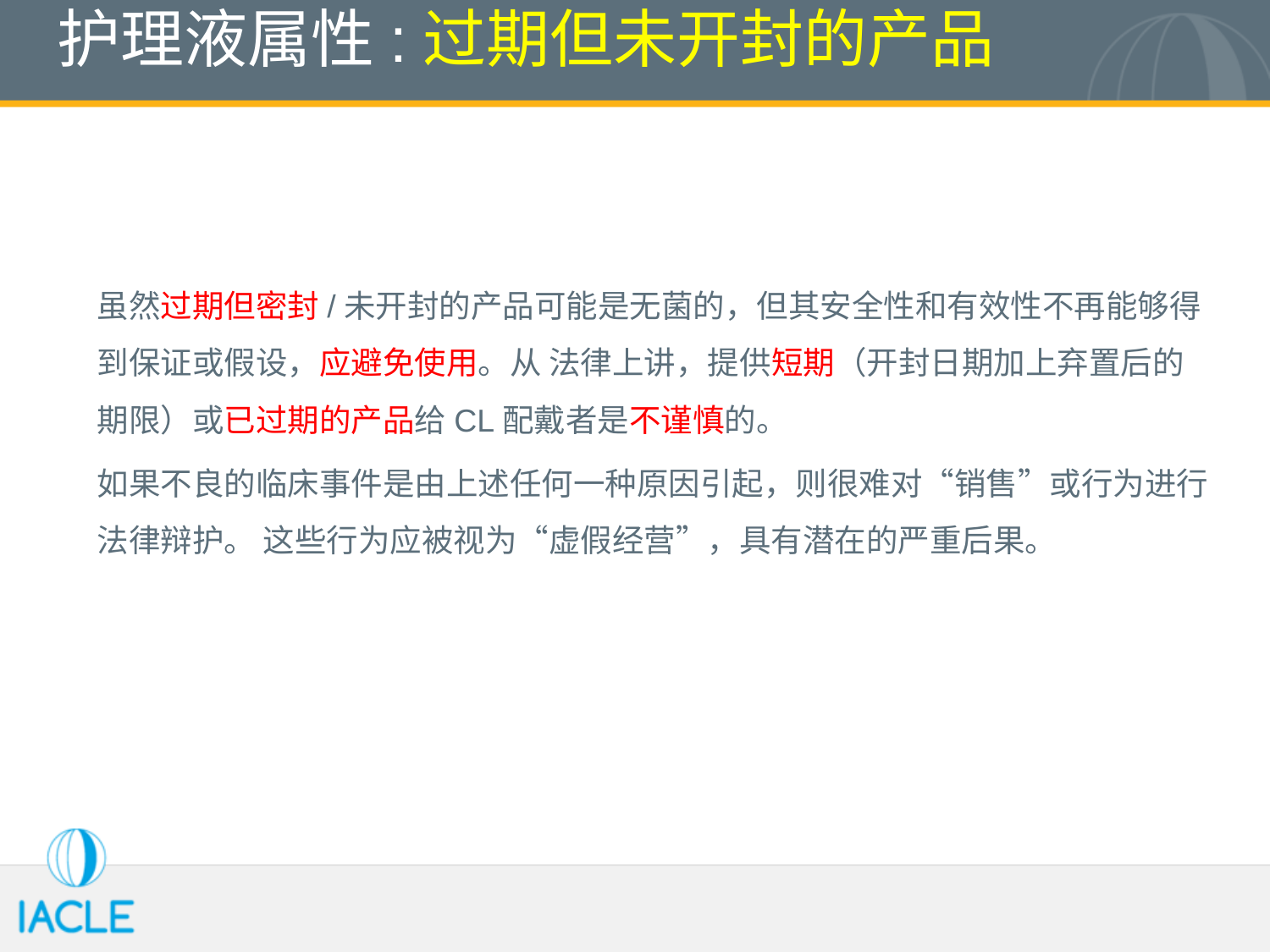

# 护理液属性:过期但未开封的产品
虽然过期但密封/未开封的产品可能是无菌的，但其安全性和有效性不再能够得到保证或假设，应避免使用。从 法律上讲，提供短期（开封日期加上弃置后的期限）或已过期的产品给CL配戴者是不谨慎的。
如果不良的临床事件是由上述任何一种原因引起，则很难对“销售”或行为进行法律辩护。 这些行为应被视为“虚假经营”，具有潜在的严重后果。